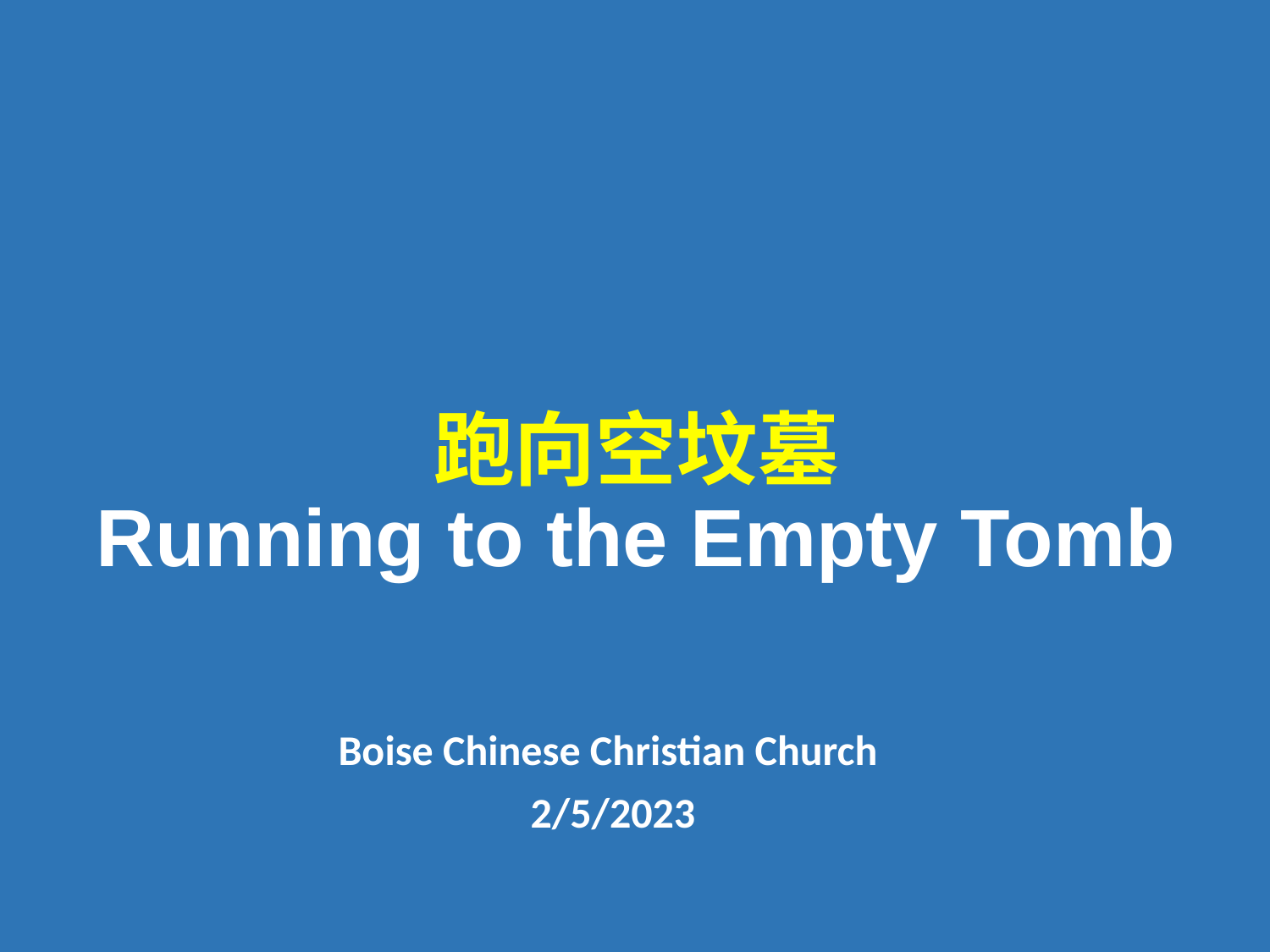

# 跑向空坟墓 Running to the Empty Tomb
Boise Chinese Christian Church
2/5/2023